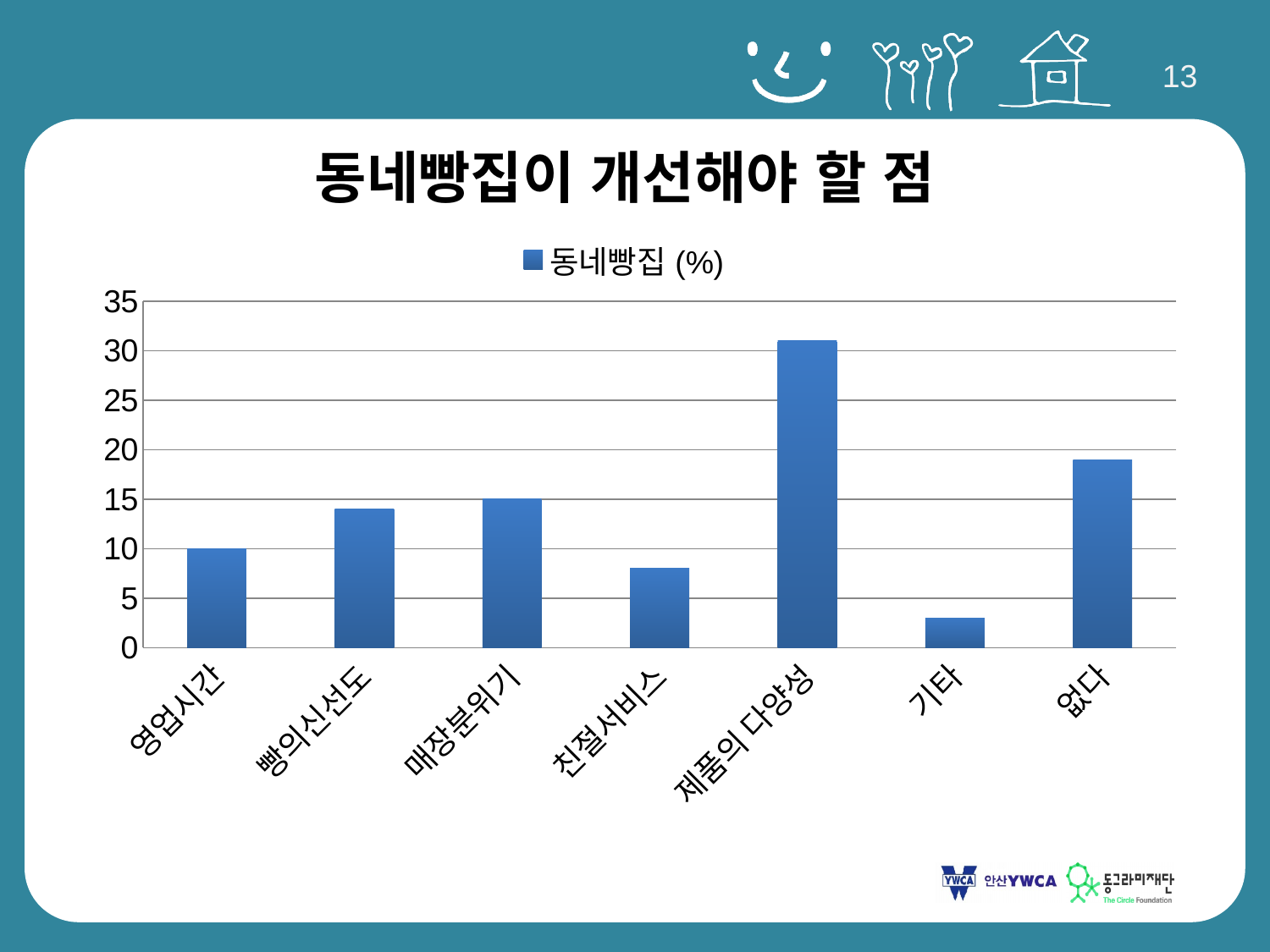

동네빵집이 개선해야 할 점

### Chart

| Category | 동네빵집(%) |
|---|---|
| 영업시간 | 10.0 |
| 빵의신선도 | 14.0 |
| 매장분위기 | 15.0 |
| 친절서비스 | 8.0 |
| 제품의 다양성 | 31.0 |
| 기타 | 3.0 |
| 없다 | 19.0 |